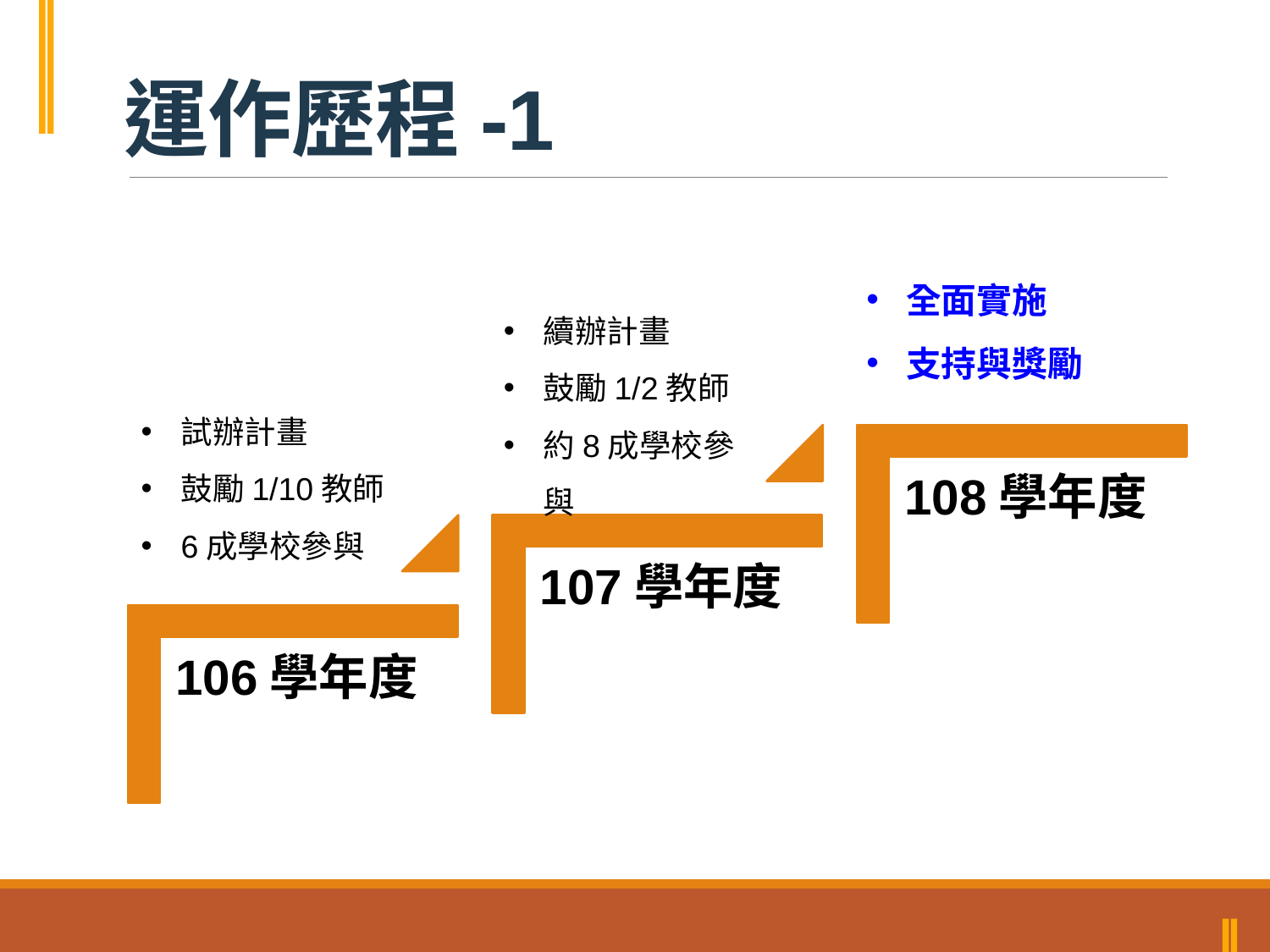

運作歷程-1
全面實施
支持與獎勵
續辦計畫
鼓勵1/2教師
約8成學校參與
試辦計畫
鼓勵1/10教師
6成學校參與
106學年度
107學年度
108學年度